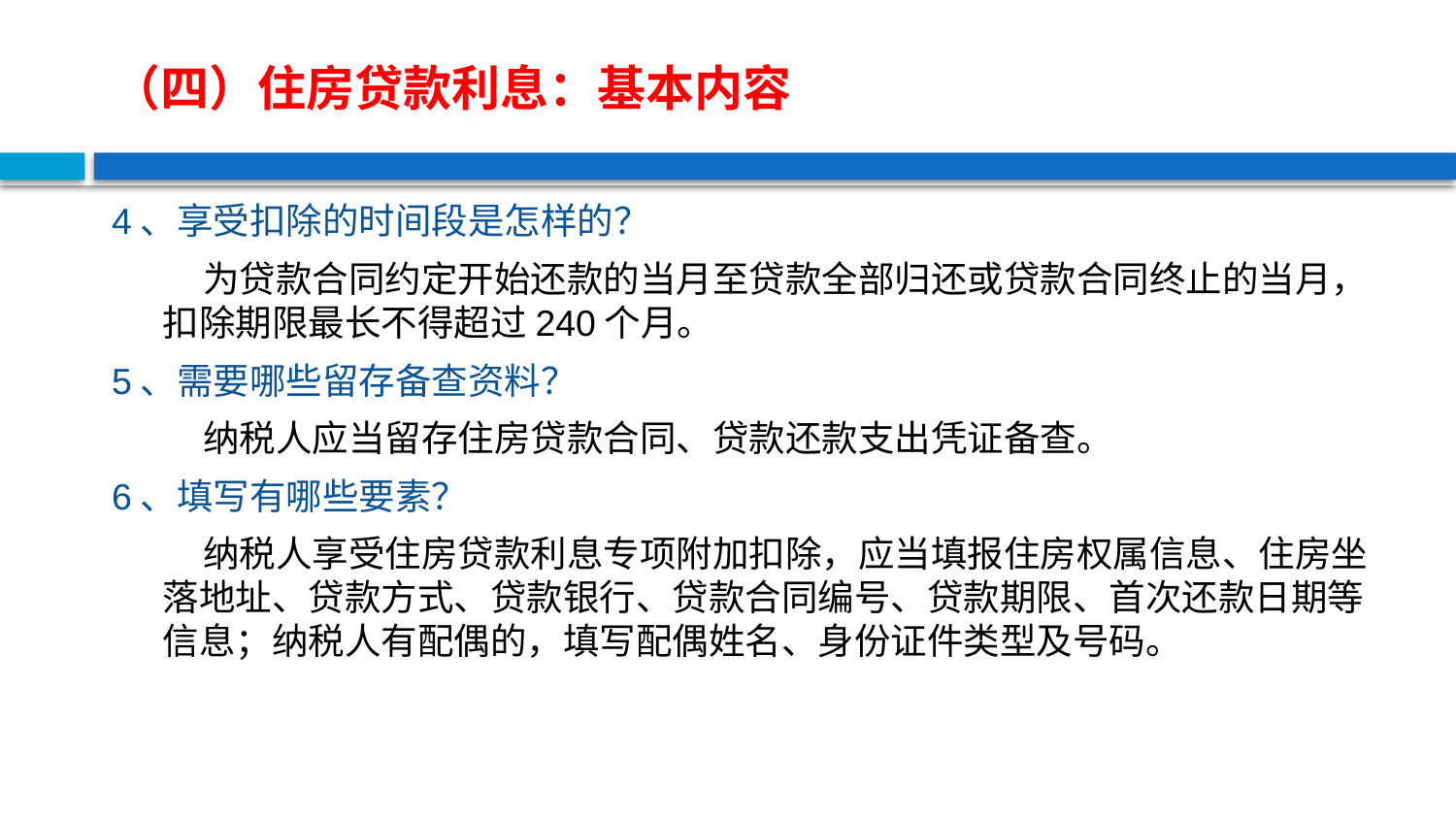

# （四）住房贷款利息：基本内容
4、享受扣除的时间段是怎样的？
          为贷款合同约定开始还款的当月至贷款全部归还或贷款合同终止的当月，扣除期限最长不得超过240个月。
5、需要哪些留存备查资料？
          纳税人应当留存住房贷款合同、贷款还款支出凭证备查。
6、填写有哪些要素？
          纳税人享受住房贷款利息专项附加扣除，应当填报住房权属信息、住房坐落地址、贷款方式、贷款银行、贷款合同编号、贷款期限、首次还款日期等信息；纳税人有配偶的，填写配偶姓名、身份证件类型及号码。